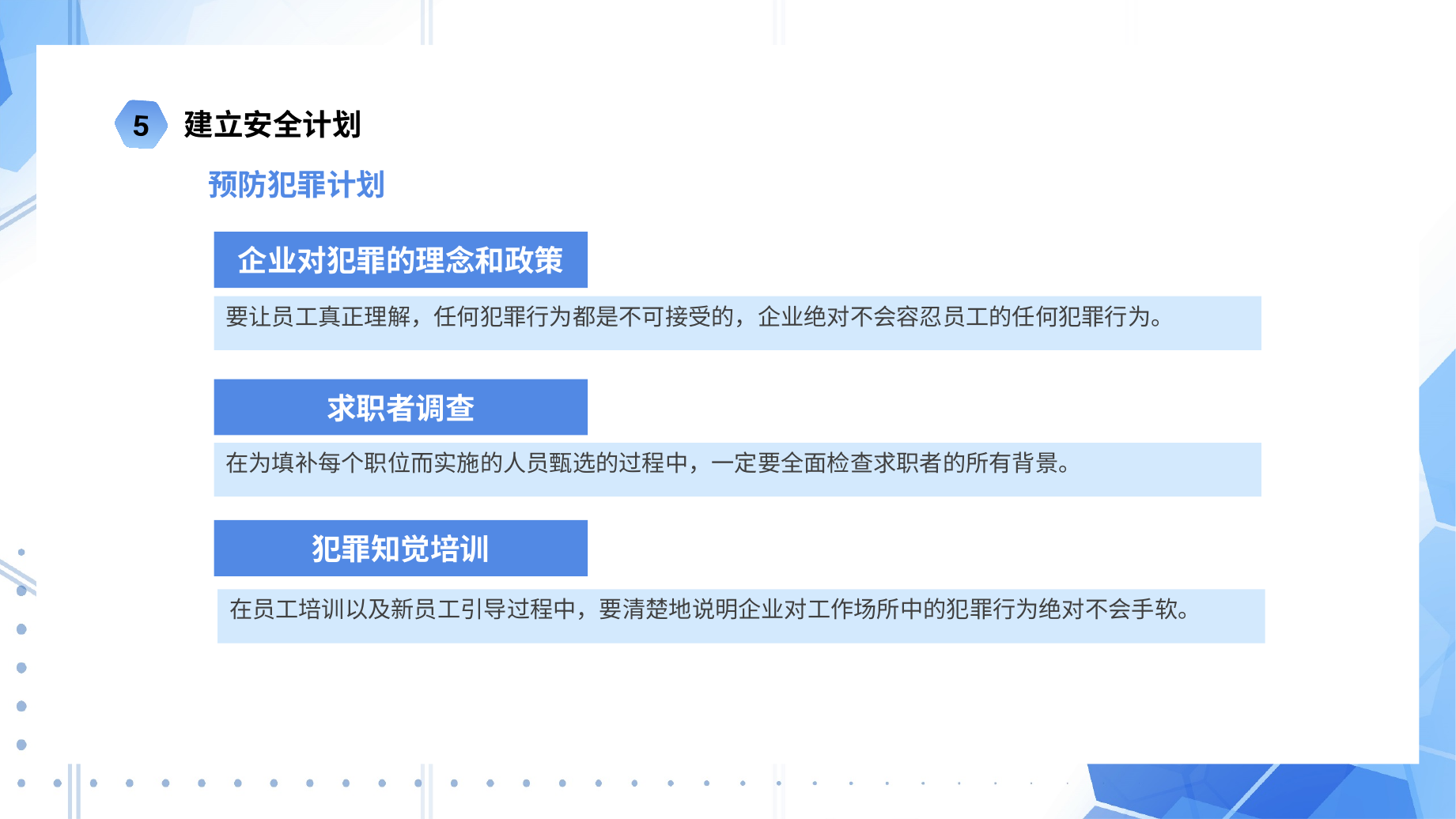

建立安全计划
5
预防犯罪计划
企业对犯罪的理念和政策
要让员工真正理解，任何犯罪行为都是不可接受的，企业绝对不会容忍员工的任何犯罪行为。
求职者调查
在为填补每个职位而实施的人员甄选的过程中，一定要全面检查求职者的所有背景。
犯罪知觉培训
在员工培训以及新员工引导过程中，要清楚地说明企业对工作场所中的犯罪行为绝对不会手软。